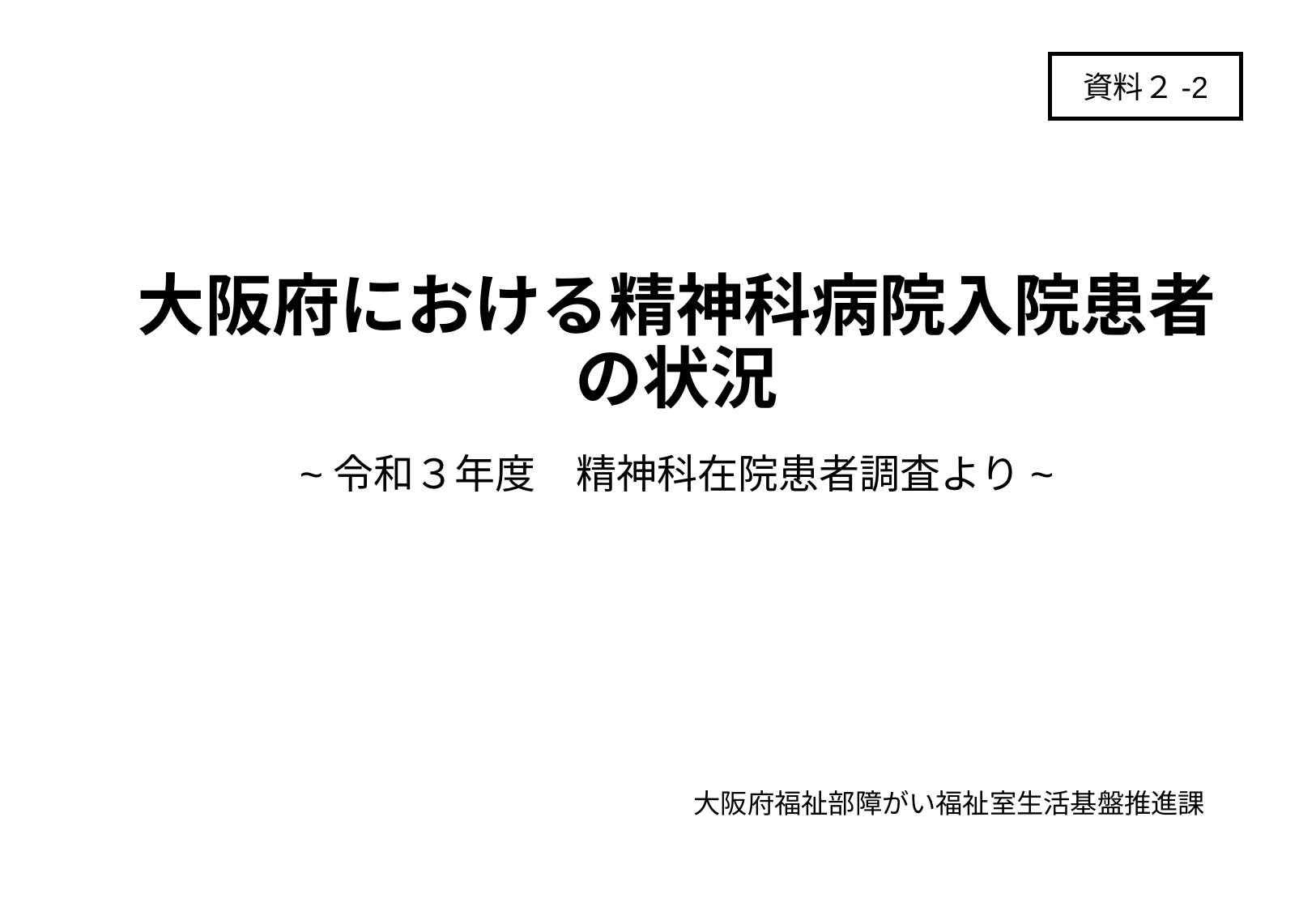

資料２-2
# 大阪府における精神科病院入院患者の状況 ~令和３年度　精神科在院患者調査より~
大阪府福祉部障がい福祉室生活基盤推進課